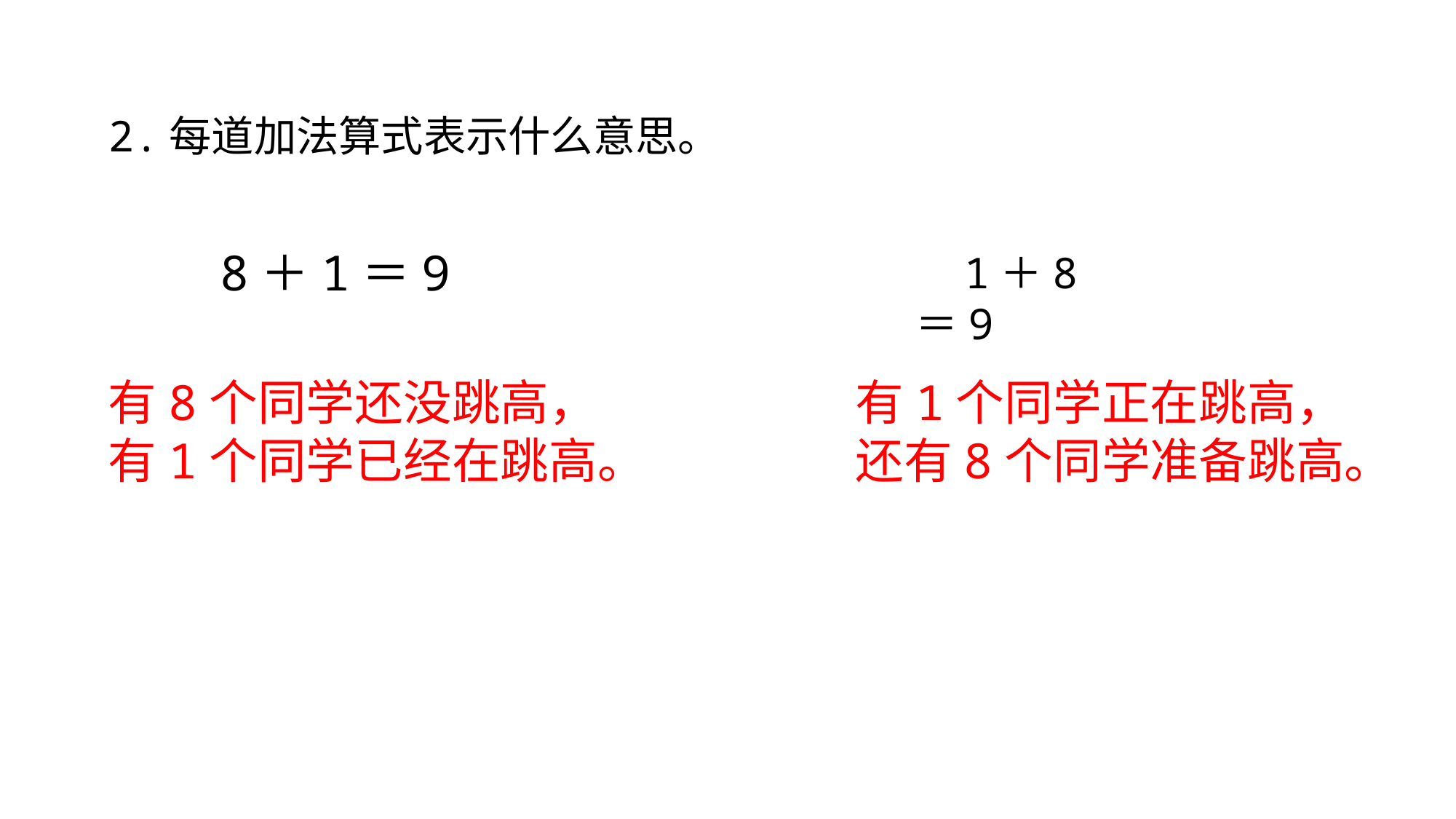

2.每道加法算式表示什么意思。
8＋1＝9
1＋8＝9
有8个同学还没跳高，有1个同学已经在跳高。
有1个同学正在跳高，还有8个同学准备跳高。